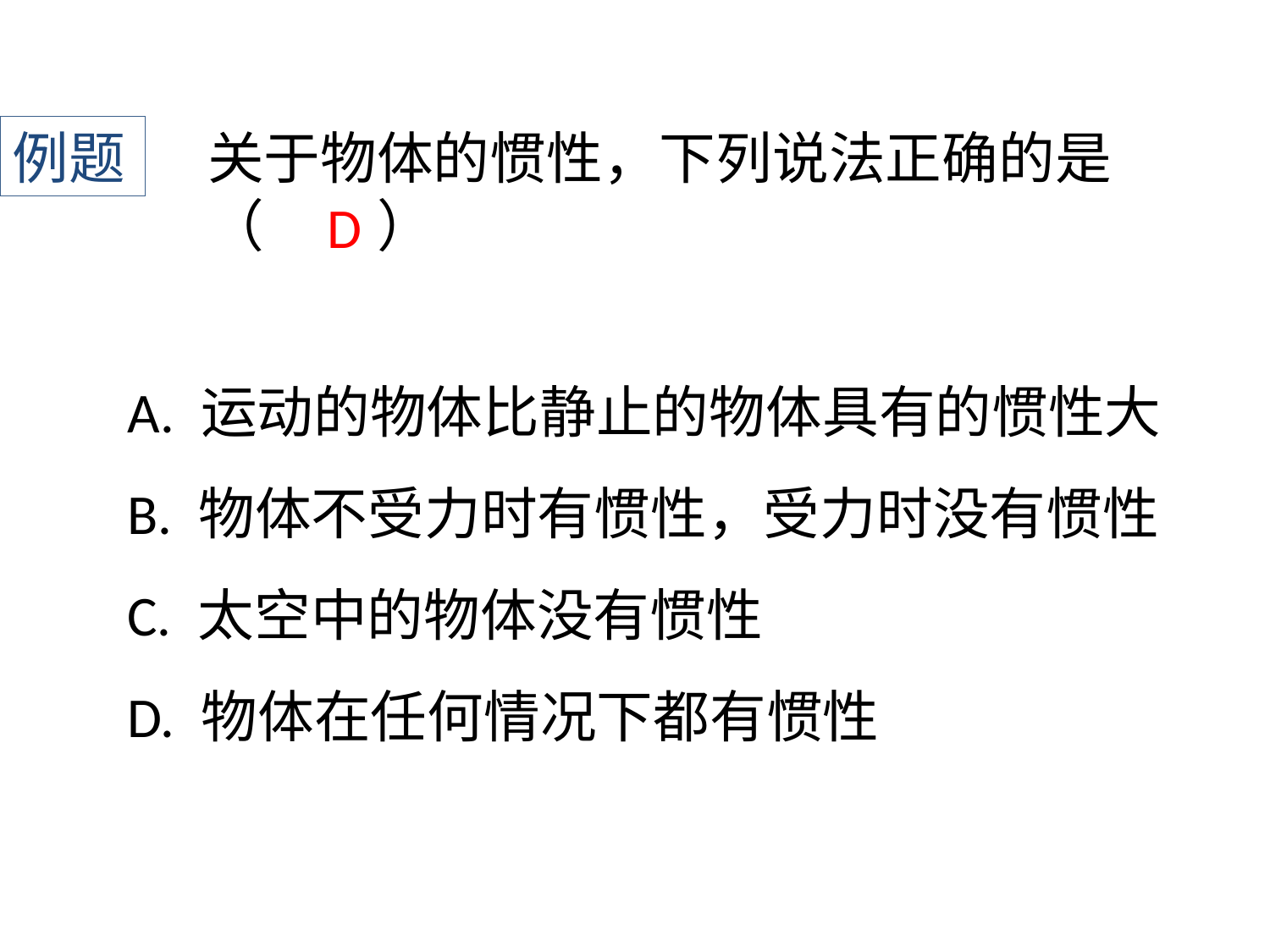

例题
关于物体的惯性，下列说法正确的是（　　）
D
A. 运动的物体比静止的物体具有的惯性大
B. 物体不受力时有惯性，受力时没有惯性
C. 太空中的物体没有惯性
D. 物体在任何情况下都有惯性